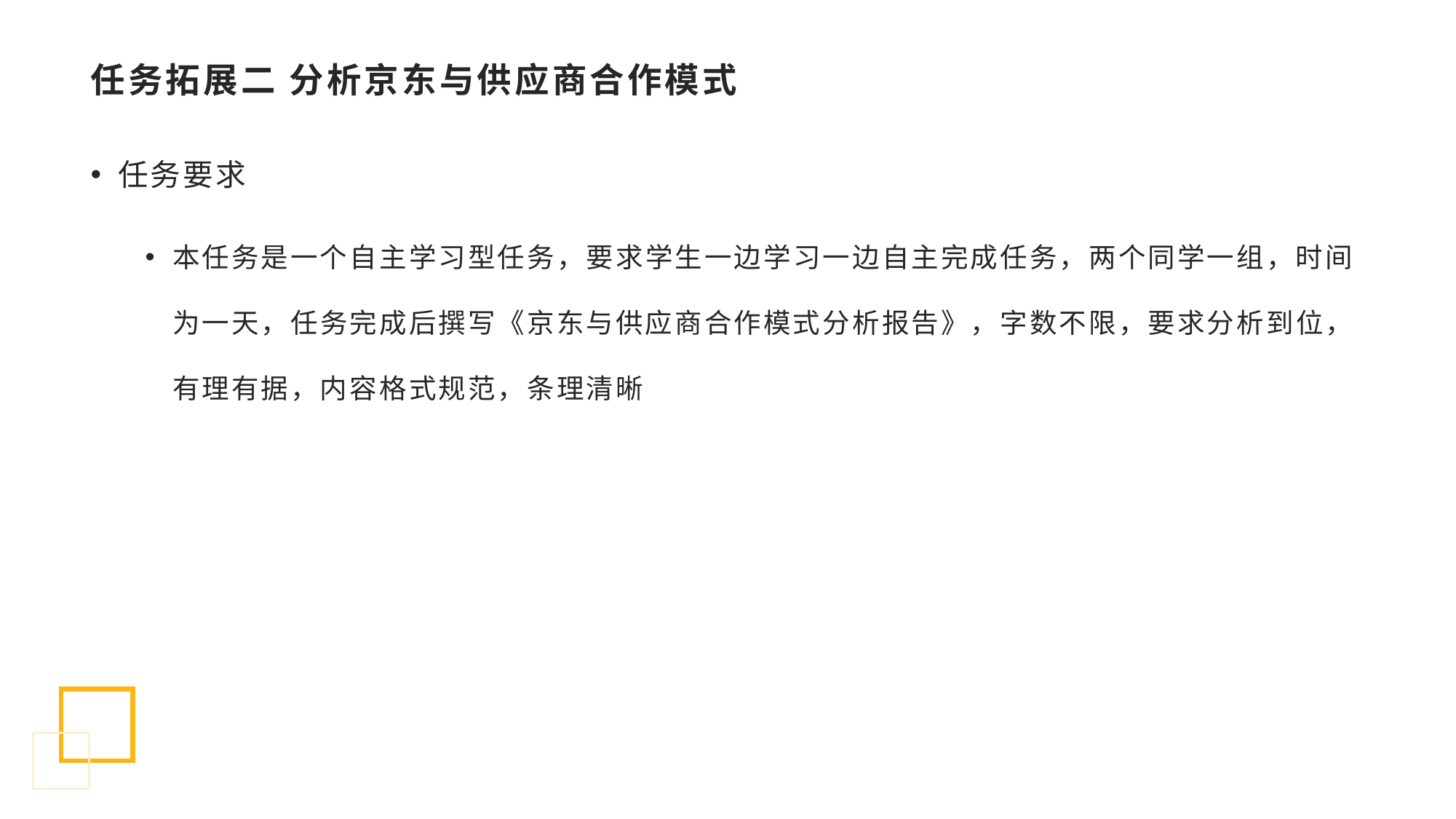

# 任务拓展二 分析京东与供应商合作模式
任务要求
本任务是一个自主学习型任务，要求学生一边学习一边自主完成任务，两个同学一组，时间为一天，任务完成后撰写《京东与供应商合作模式分析报告》，字数不限，要求分析到位，有理有据，内容格式规范，条理清晰